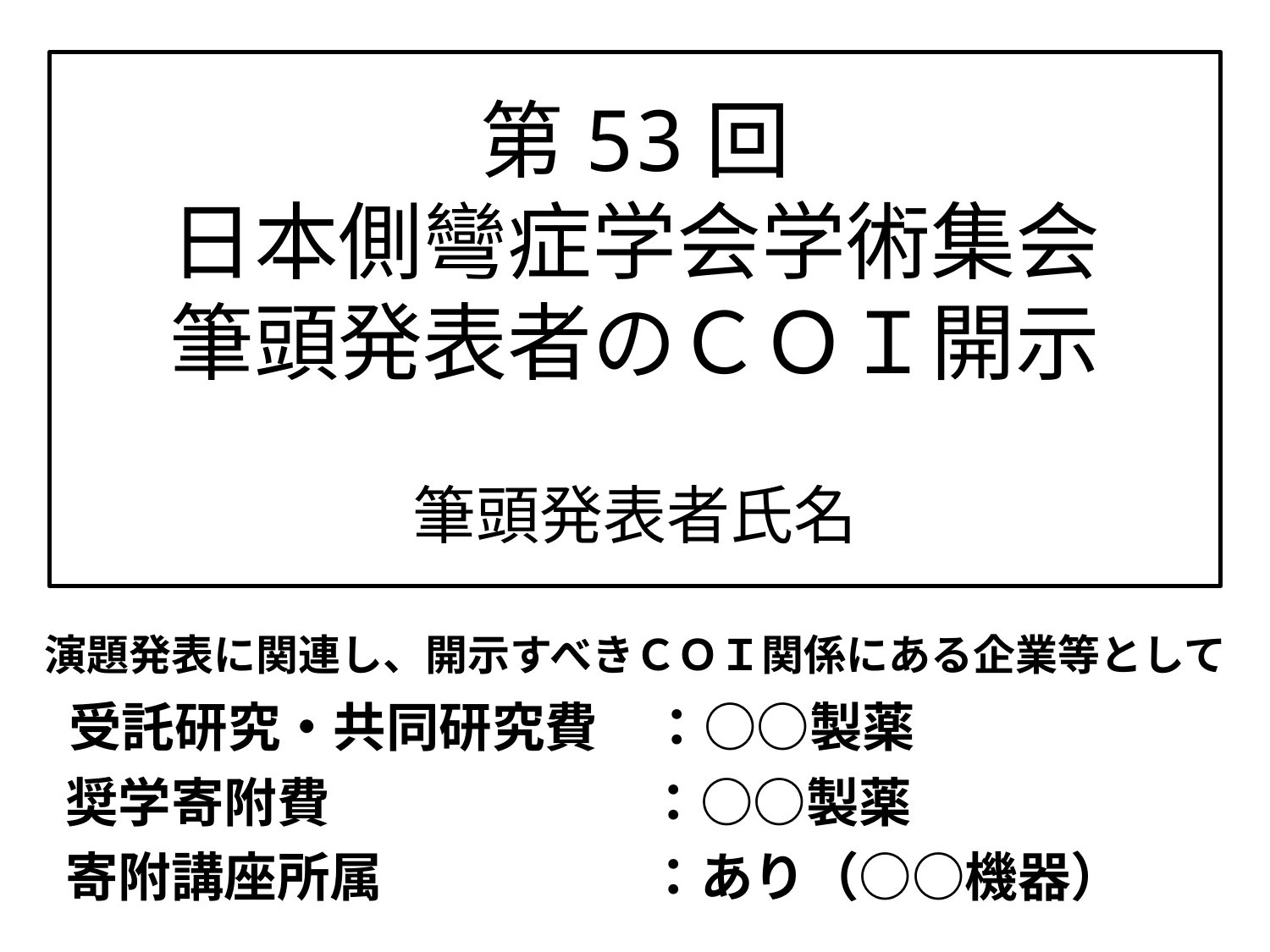

# 第53回 日本側彎症学会学術集会 筆頭発表者のＣＯＩ開示 筆頭発表者氏名
演題発表に関連し、開示すべきＣＯＩ関係にある企業等として
　受託研究・共同研究費　：○○製薬
　奨学寄附費　　　　　　：○○製薬
　寄附講座所属　　　　　：あり（○○機器）